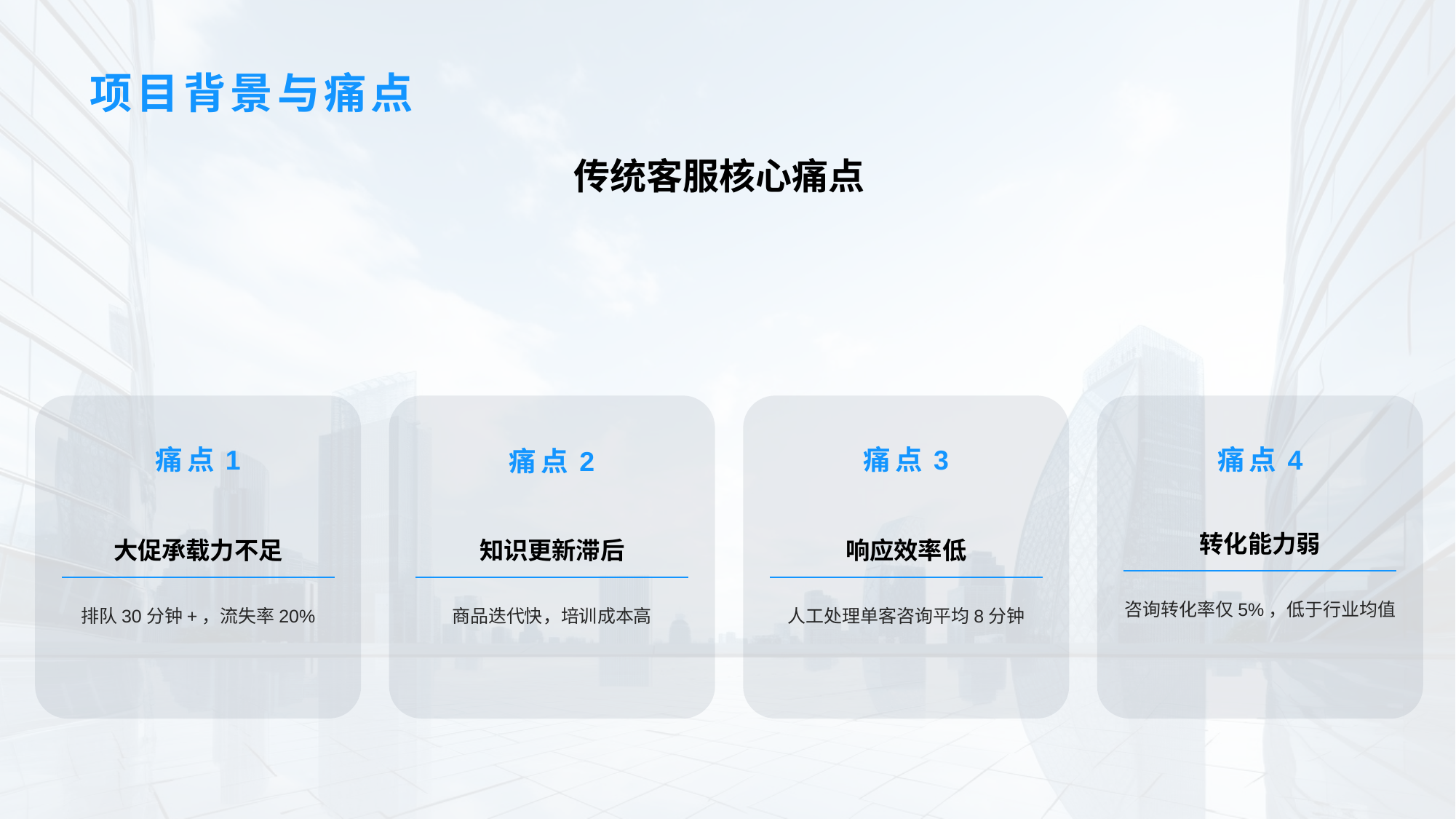

# 项目背景与痛点
传统客服核心痛点

大促承载力不足
排队30分钟+，流失率20%
痛点1

痛点3
痛点4
痛点2
转化能力弱
咨询转化率仅5%，低于行业均值
知识更新滞后
商品迭代快，培训成本高
响应效率低
人工处理单客咨询平均8分钟